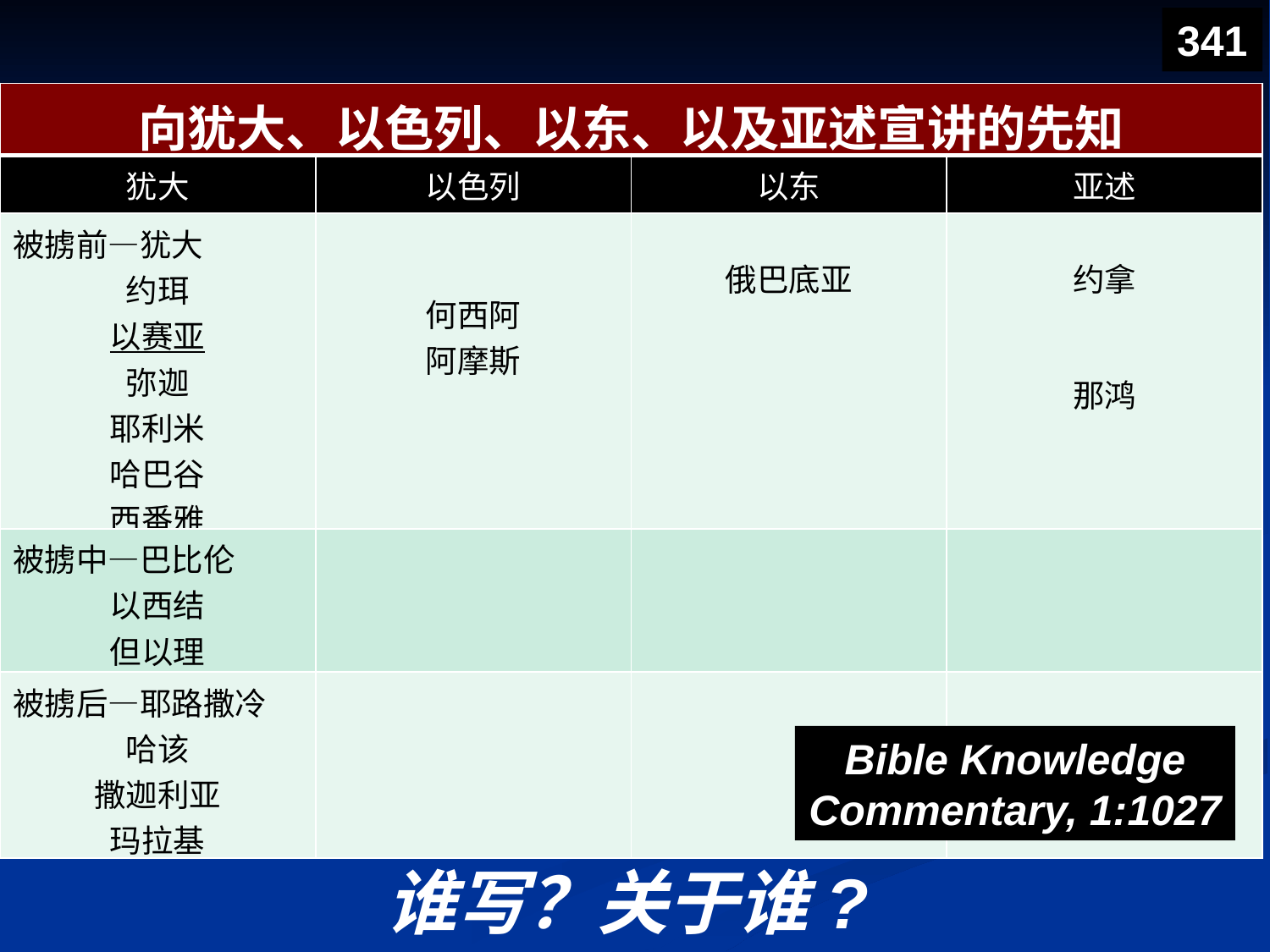

341
| 向犹大、以色列、以东、以及亚述宣讲的先知 |  |  |  |
| --- | --- | --- | --- |
| 犹大 | 以色列 | 以东 | 亚述 |
| 被掳前—犹大 约珥 以赛亚 弥迦 耶利米 哈巴谷 西番雅 | 何西阿 阿摩斯 | 俄巴底亚 | 约拿 那鸿 |
| 被掳中—巴比伦 以西结 但以理 |  |  |  |
| 被掳后—耶路撒冷 哈该 撒迦利亚 玛拉基 |  |  |  |

Bible Knowledge Commentary, 1:1027
谁写？关于谁?